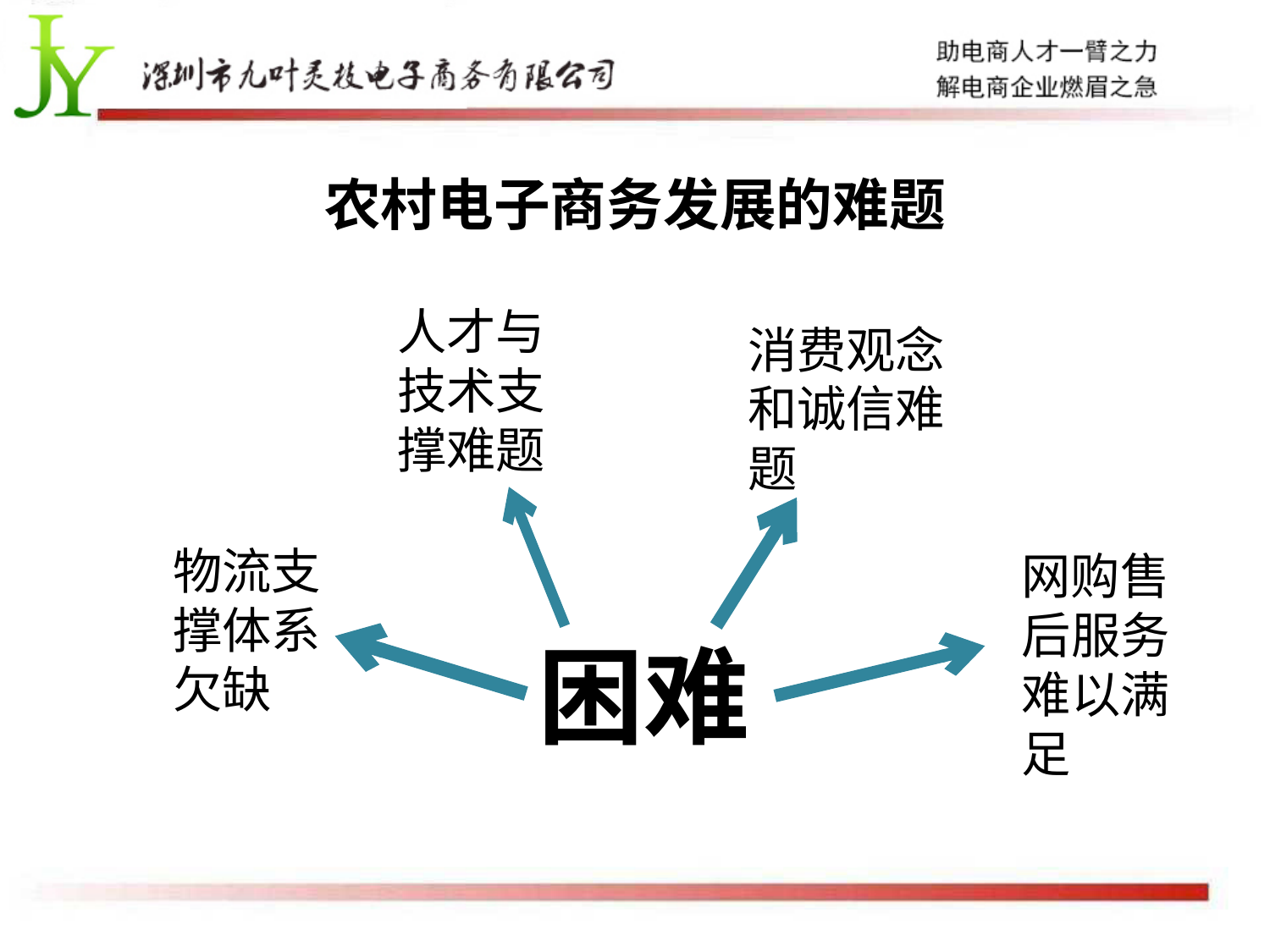

农村电子商务发展的难题
人才与技术支撑难题
消费观念和诚信难题
物流支撑体系欠缺
网购售后服务难以满足
困难